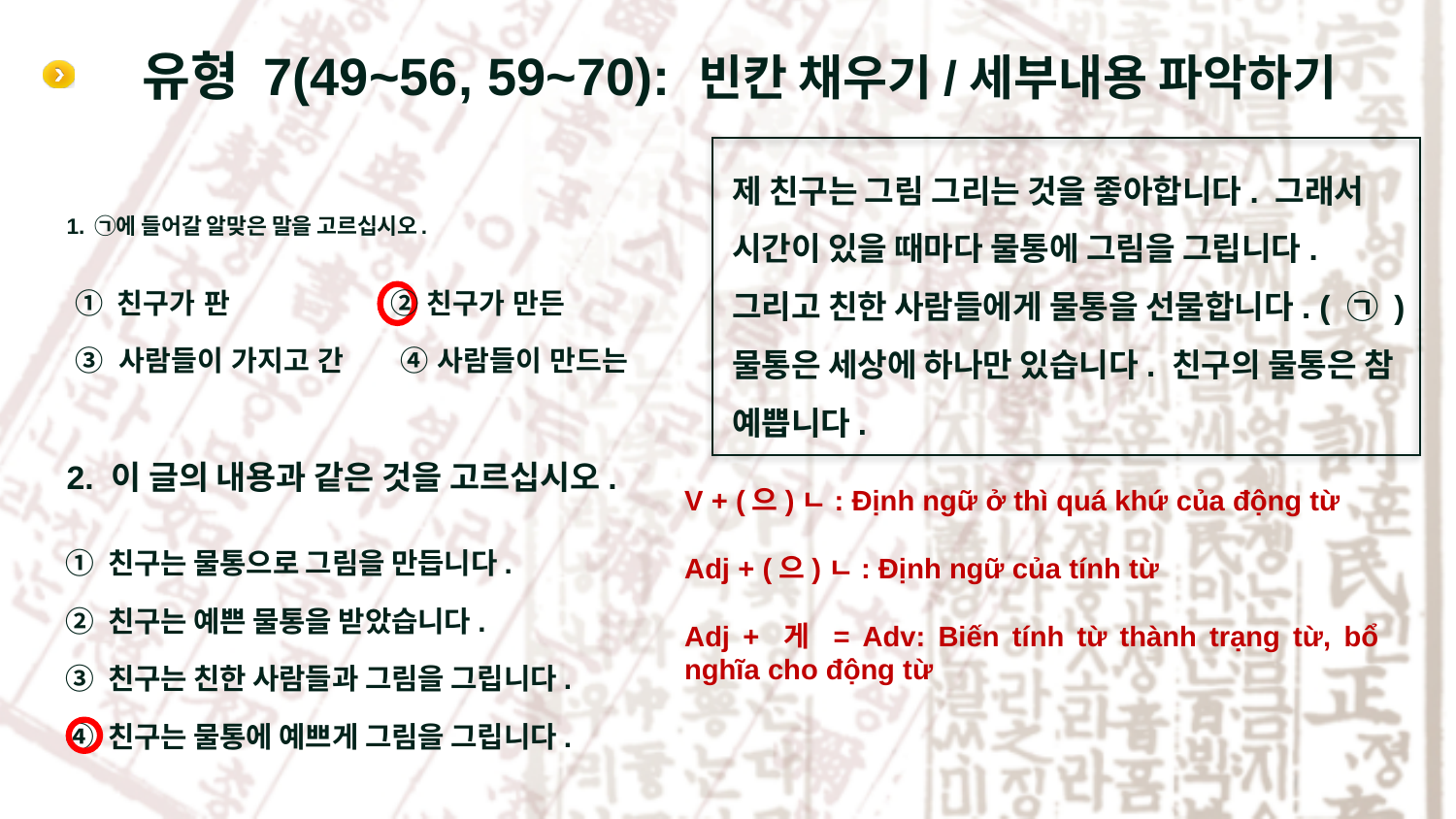

제 친구는 그림 그리는 것을 좋아합니다. 그래서 시간이 있을 때마다 물통에 그림을 그립니다. 그리고 친한 사람들에게 물통을 선물합니다. ( ㉠ ) 물통은 세상에 하나만 있습니다. 친구의 물통은 참 예쁩니다.
# 유형 7(49~56, 59~70): 빈칸 채우기/세부내용 파악하기

1. ㉠에 들어갈 알맞은 말을 고르십시오.
① 친구가 판                    ② 친구가 만든
③ 사람들이 가지고 간       ④ 사람들이 만드는

2. 이 글의 내용과 같은 것을 고르십시오.
V + (으)ㄴ: Định ngữ ở thì quá khứ của động từ

Adj + (으)ㄴ: Định ngữ của tính từ

Adj + 게 = Adv: Biến tính từ thành trạng từ, bổ nghĩa cho động từ

① 친구는 물통으로 그림을 만듭니다.
② 친구는 예쁜 물통을 받았습니다.
③ 친구는 친한 사람들과 그림을 그립니다.
④ 친구는 물통에 예쁘게 그림을 그립니다.